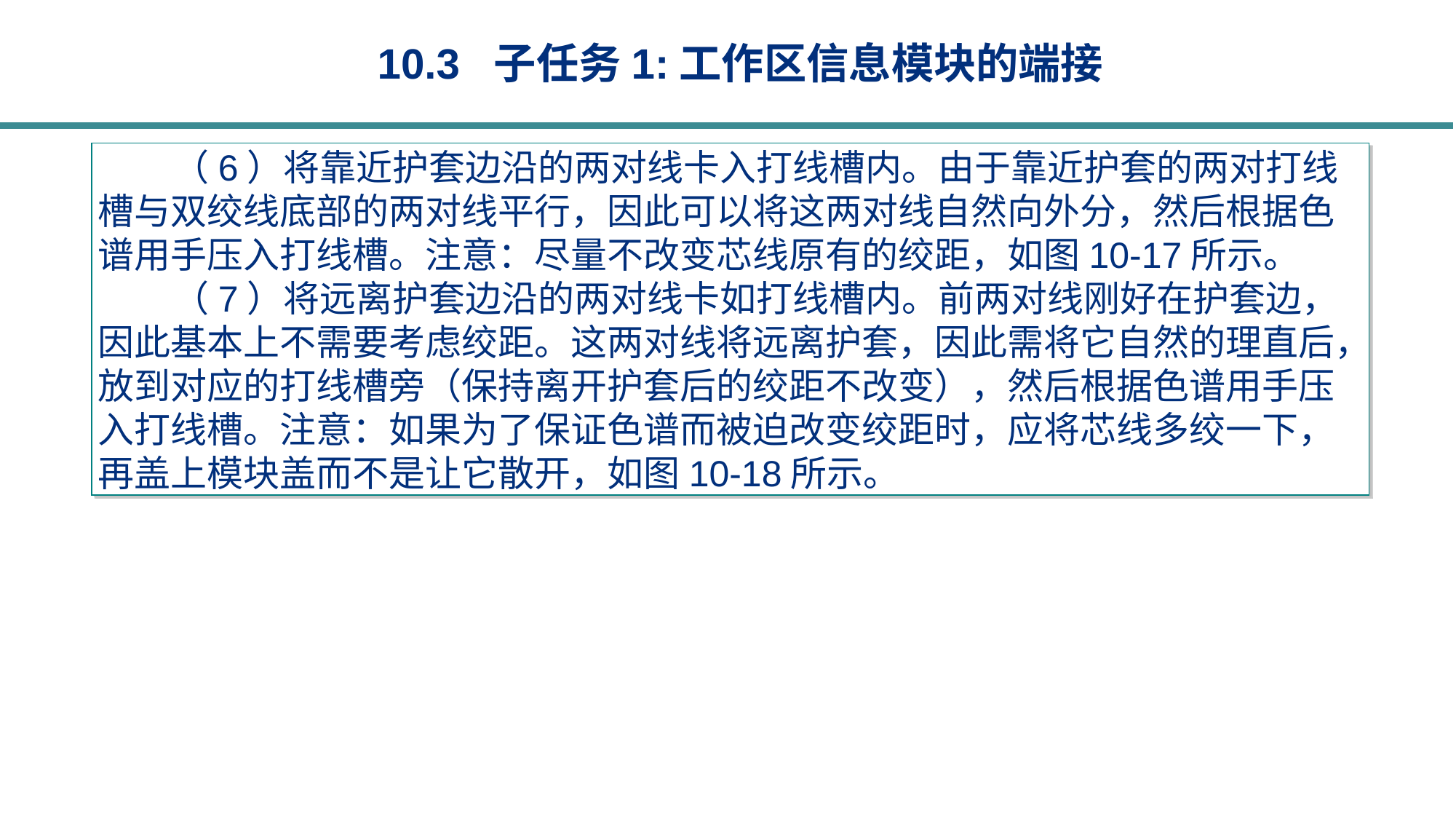

10.3  子任务1:工作区信息模块的端接
（6）将靠近护套边沿的两对线卡入打线槽内。由于靠近护套的两对打线槽与双绞线底部的两对线平行，因此可以将这两对线自然向外分，然后根据色谱用手压入打线槽。注意：尽量不改变芯线原有的绞距，如图10-17所示。
（7）将远离护套边沿的两对线卡如打线槽内。前两对线刚好在护套边，因此基本上不需要考虑绞距。这两对线将远离护套，因此需将它自然的理直后，放到对应的打线槽旁（保持离开护套后的绞距不改变），然后根据色谱用手压入打线槽。注意：如果为了保证色谱而被迫改变绞距时，应将芯线多绞一下，再盖上模块盖而不是让它散开，如图10-18所示。